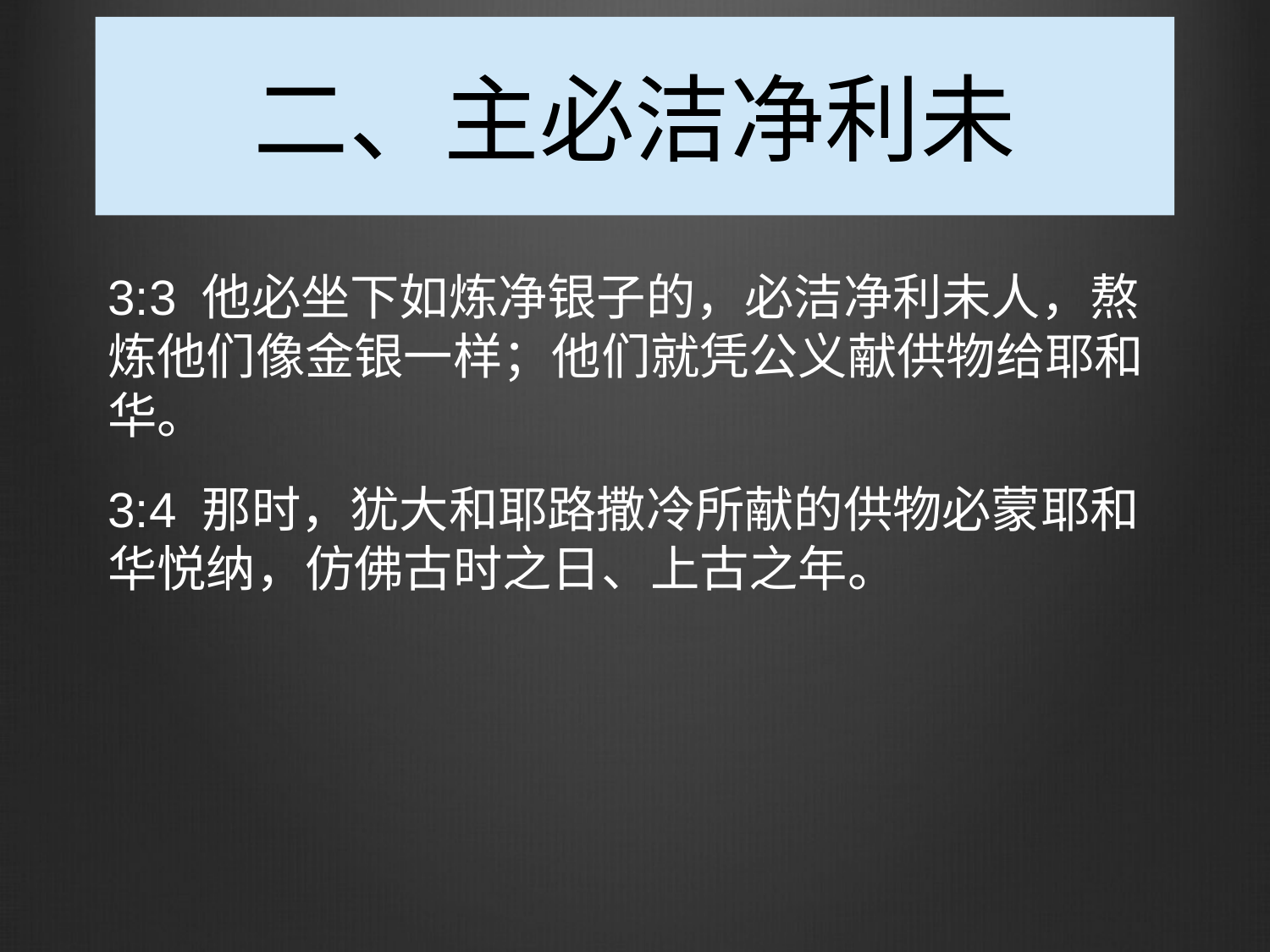

# 二、主必洁净利未
3:3 他必坐下如炼净银子的，必洁净利未人，熬炼他们像金银一样；他们就凭公义献供物给耶和华。
3:4 那时，犹大和耶路撒冷所献的供物必蒙耶和华悦纳，仿佛古时之日、上古之年。